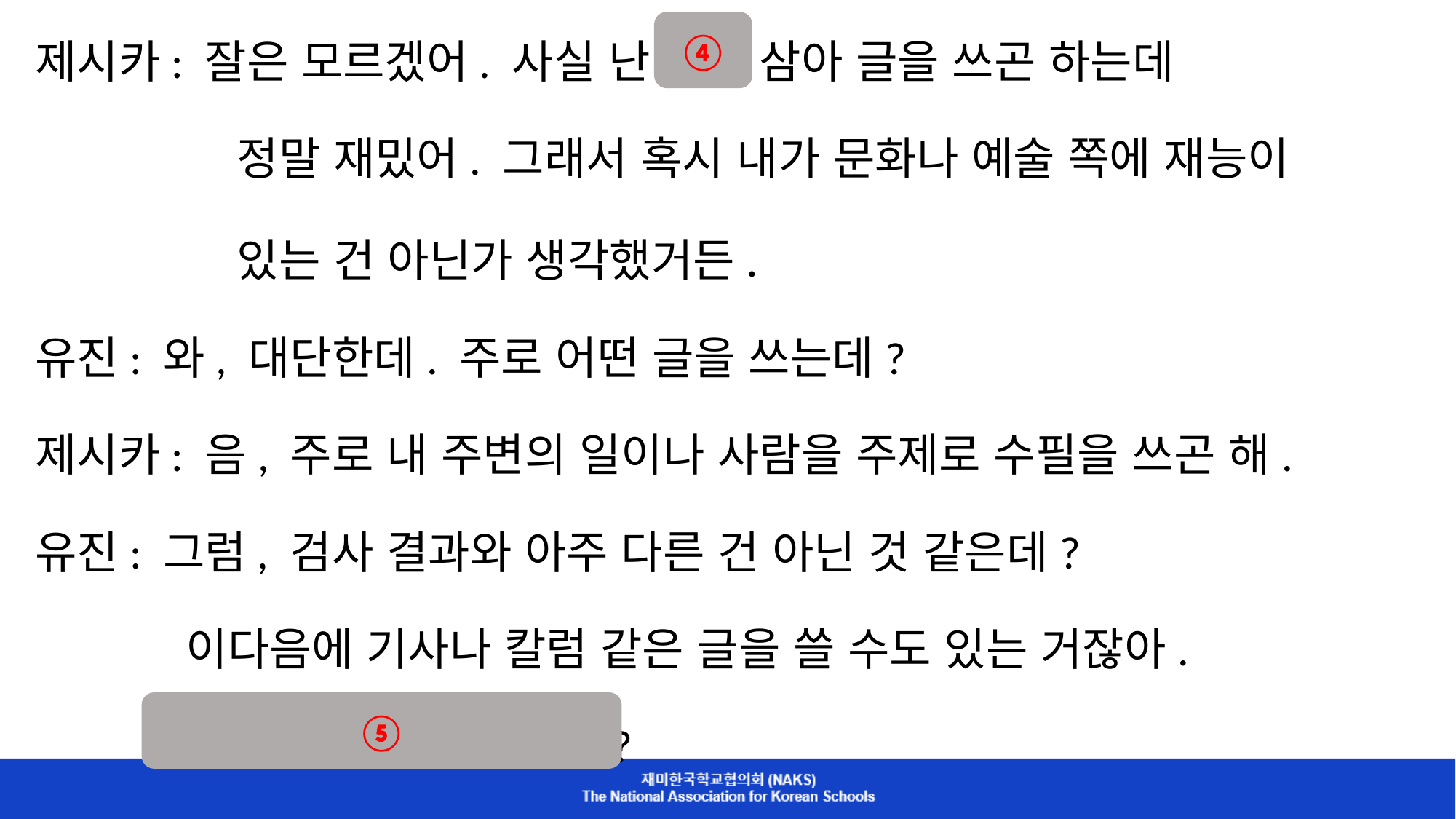

제시카: 잘은 모르겠어. 사실 난 취미 삼아 글을 쓰곤 하는데
               정말 재밌어. 그래서 혹시 내가 문화나 예술 쪽에 재능이
               있는 건 아닌가 생각했거든.
유진: 와, 대단한데. 주로 어떤 글을 쓰는데?
제시카: 음, 주로 내 주변의 일이나 사람을 주제로 수필을 쓰곤 해.
유진: 그럼, 검사 결과와 아주 다른 건 아닌 것 같은데?
           이다음에 기사나 칼럼 같은 글을 쓸 수도 있는 거잖아.
           적성을 살려 보지 그래?
④
⑤